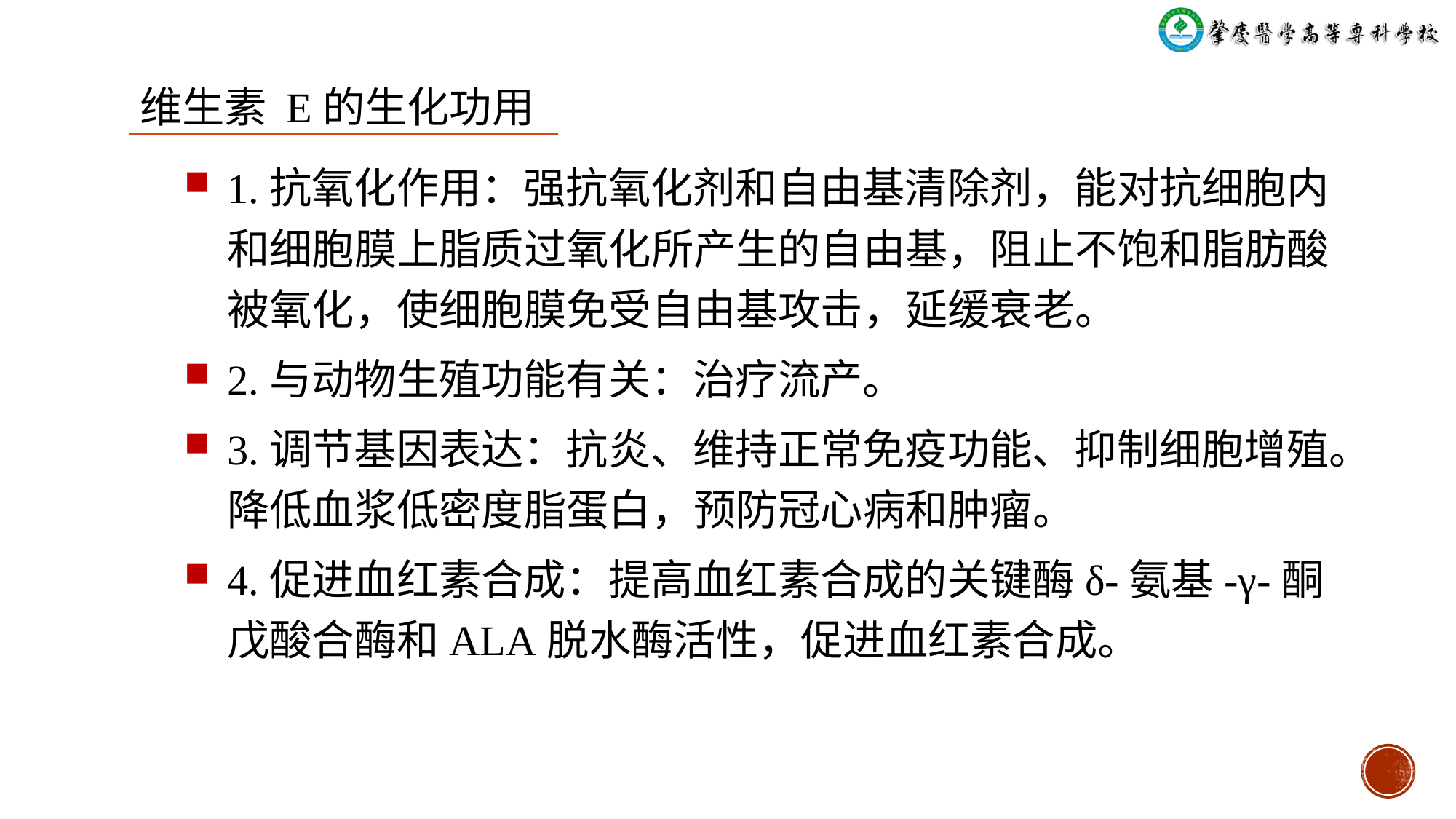

维生素 E的生化功用
1.抗氧化作用：强抗氧化剂和自由基清除剂，能对抗细胞内和细胞膜上脂质过氧化所产生的自由基，阻止不饱和脂肪酸被氧化，使细胞膜免受自由基攻击，延缓衰老。
2.与动物生殖功能有关：治疗流产。
3.调节基因表达：抗炎、维持正常免疫功能、抑制细胞增殖。降低血浆低密度脂蛋白，预防冠心病和肿瘤。
4.促进血红素合成：提高血红素合成的关键酶δ-氨基-γ-酮戊酸合酶和ALA脱水酶活性，促进血红素合成。